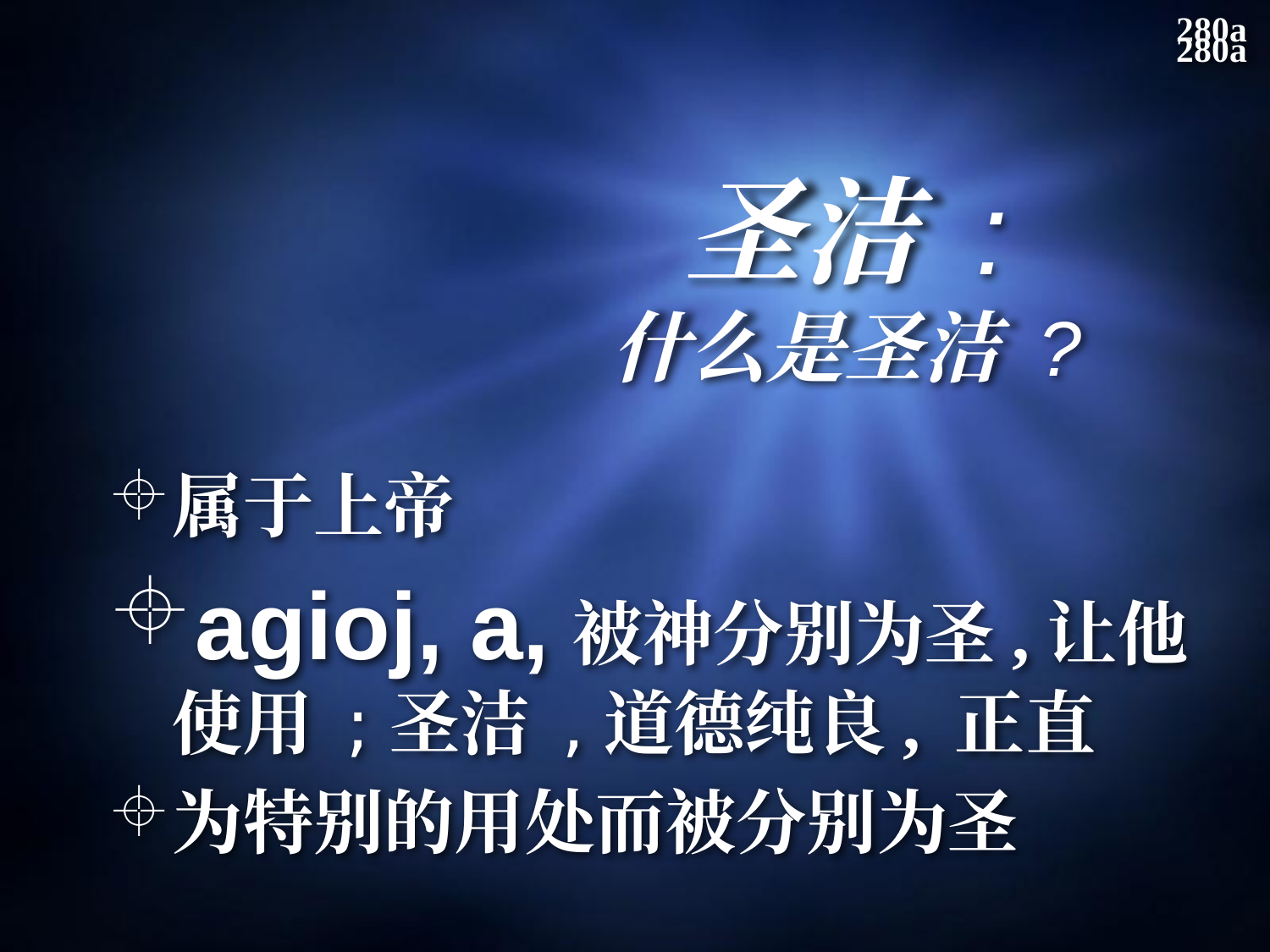

280a
280a
圣洁 :
什么是圣洁 ?
属于上帝
agioj, a,被神分别为圣,让他使用 ;圣洁 ,道德纯良, 正直
为特别的用处而被分别为圣